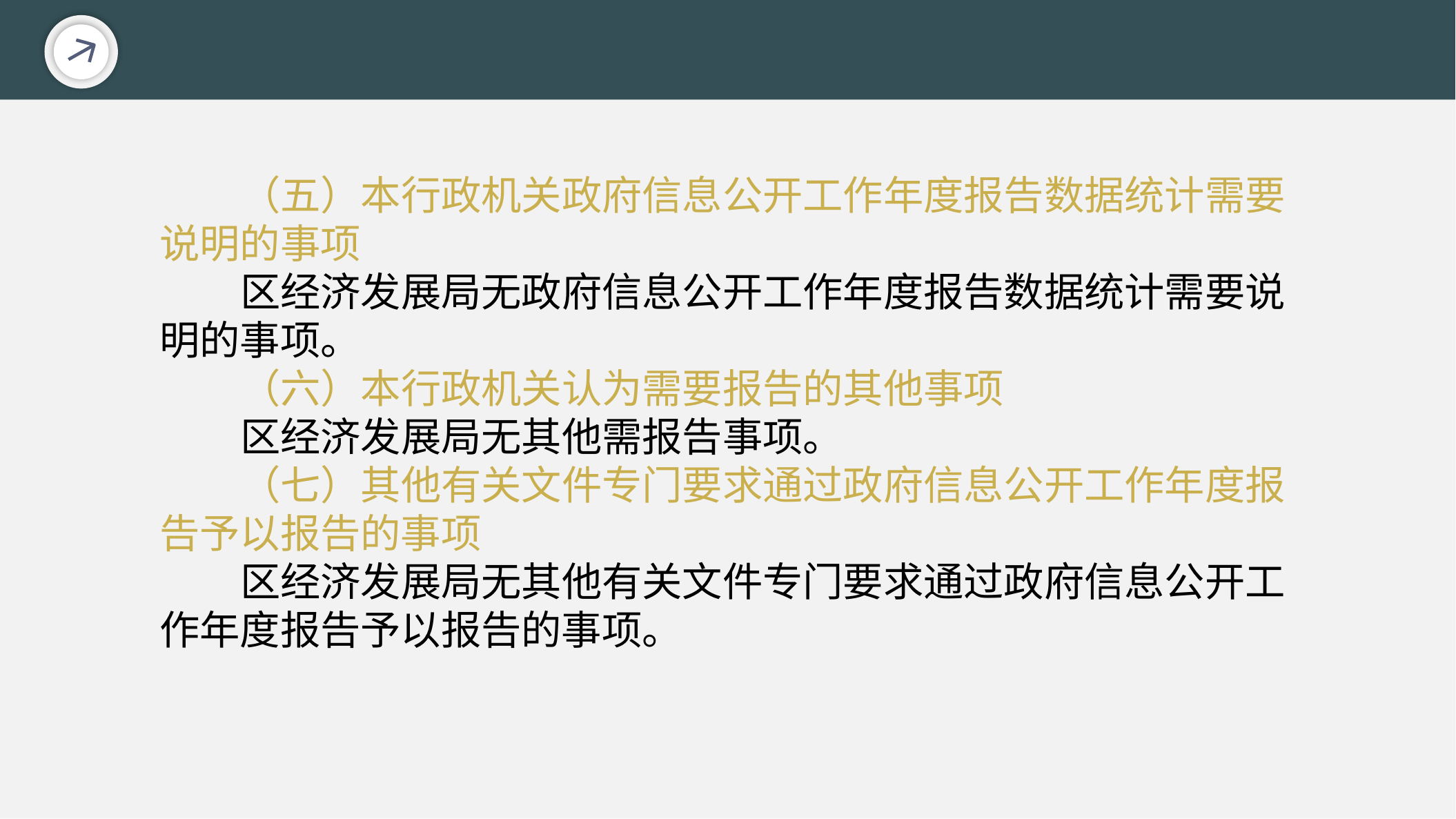

（五）本行政机关政府信息公开工作年度报告数据统计需要说明的事项
区经济发展局无政府信息公开工作年度报告数据统计需要说明的事项。
（六）本行政机关认为需要报告的其他事项
区经济发展局无其他需报告事项。
（七）其他有关文件专门要求通过政府信息公开工作年度报告予以报告的事项
区经济发展局无其他有关文件专门要求通过政府信息公开工作年度报告予以报告的事项。